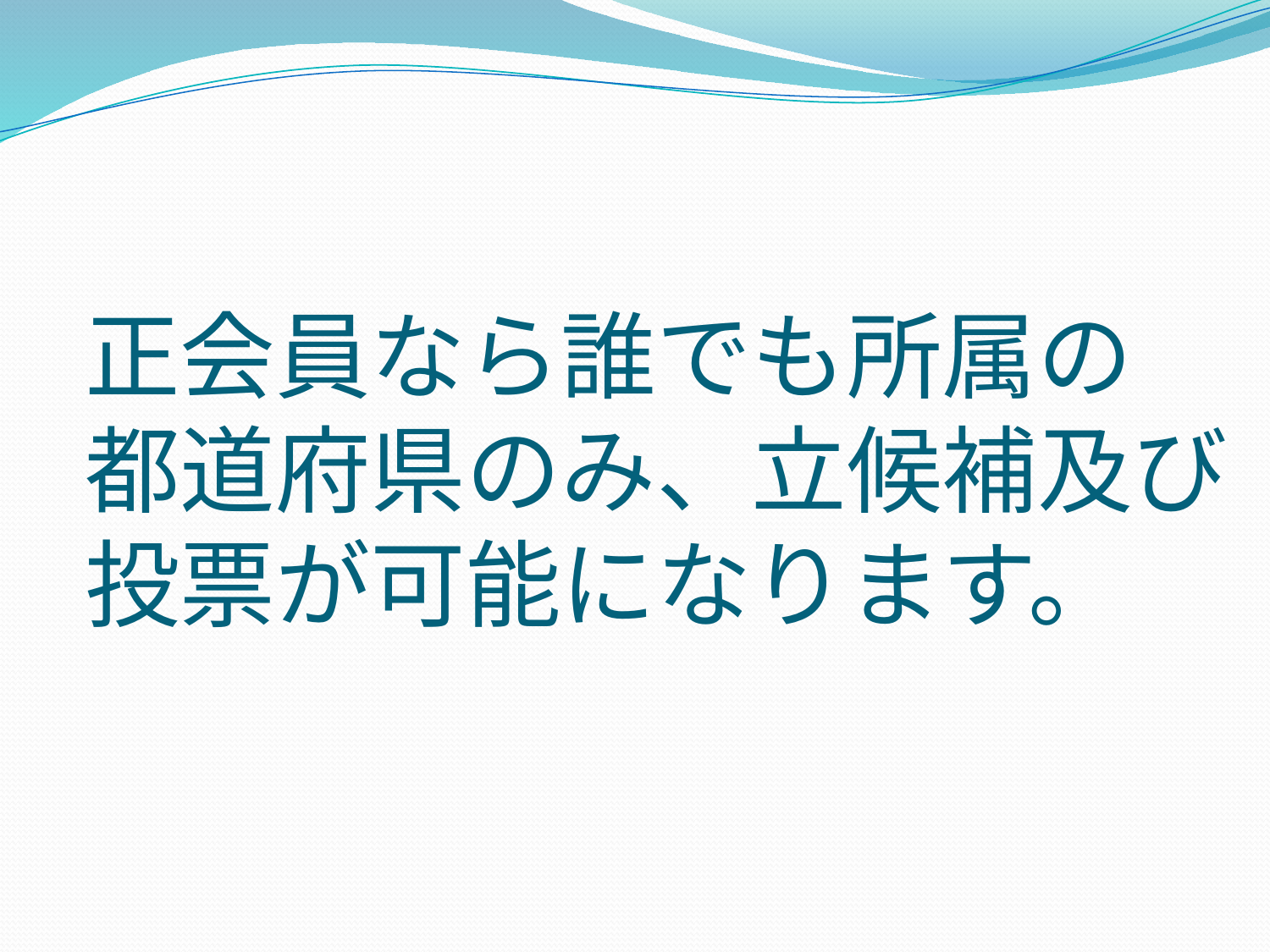

# 正会員なら誰でも所属の 都道府県のみ、立候補及び 投票が可能になります。